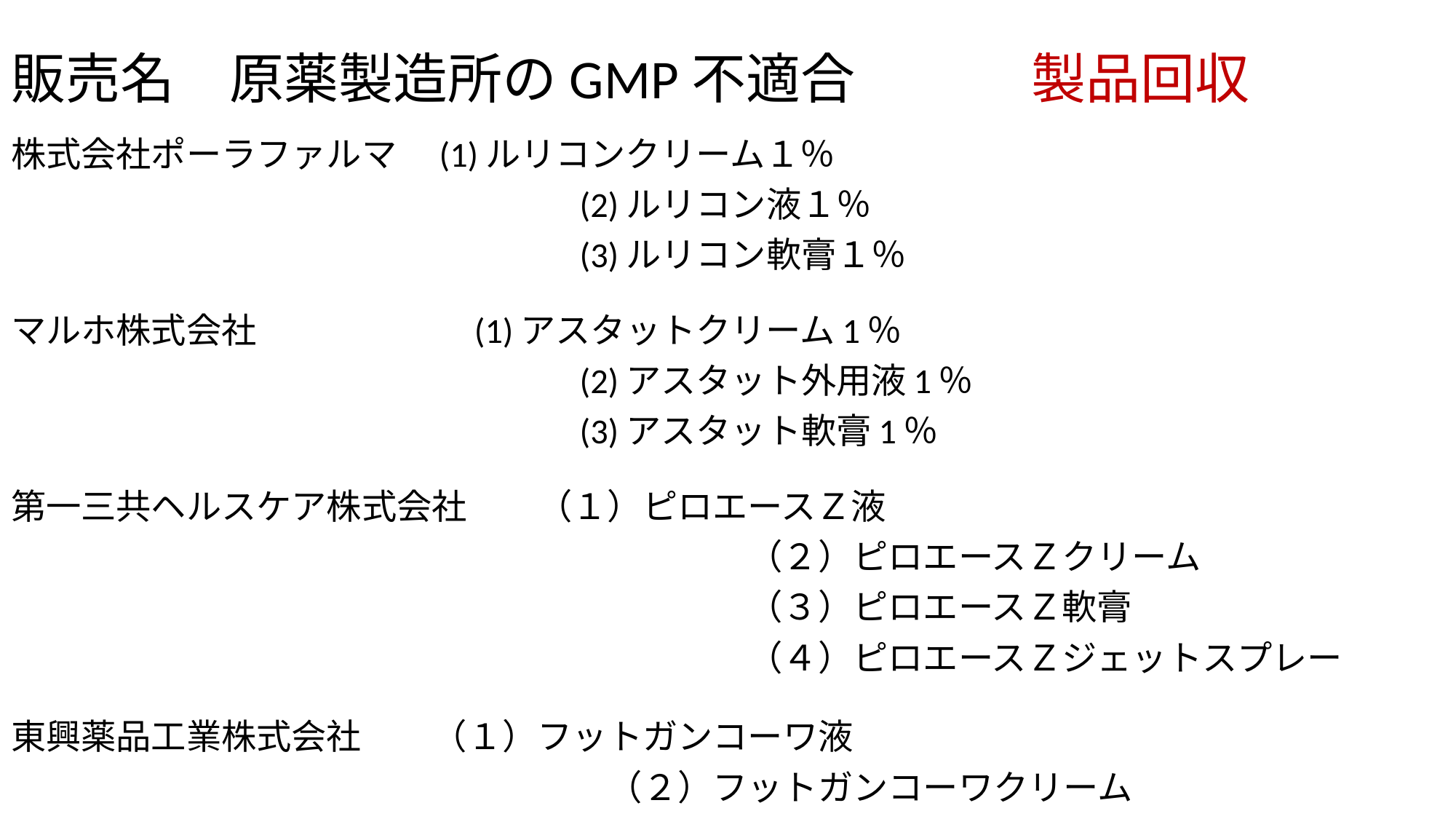

# 販売名　原薬製造所のGMP不適合　　　 製品回収
株式会社ポーラファルマ　(1)ルリコンクリーム１％
　　　　　　　　　　　　　　　　(2)ルリコン液１％
　　　　　　　　　　　　　　　　(3)ルリコン軟膏１％

マルホ株式会社　　　　　　(1)アスタットクリーム1％
　　　　　　　　　　　　　　　　(2)アスタット外用液1％
　　　　　　　　　　　　　　　　(3)アスタット軟膏1％

第一三共ヘルスケア株式会社　　（１）ピロエースＺ液
　　　　　　　　　　　　　　　　　　　　　（２）ピロエースＺクリーム
　　　　　　　　　　　　　　　　　　　　　（３）ピロエースＺ軟膏
　　　　　　　　　　　　　　　　　　　　　（４）ピロエースＺジェットスプレー

東興薬品工業株式会社　　（１）フットガンコーワ液
　　　　　　　　　　　　　　　　　（２）フットガンコーワクリーム